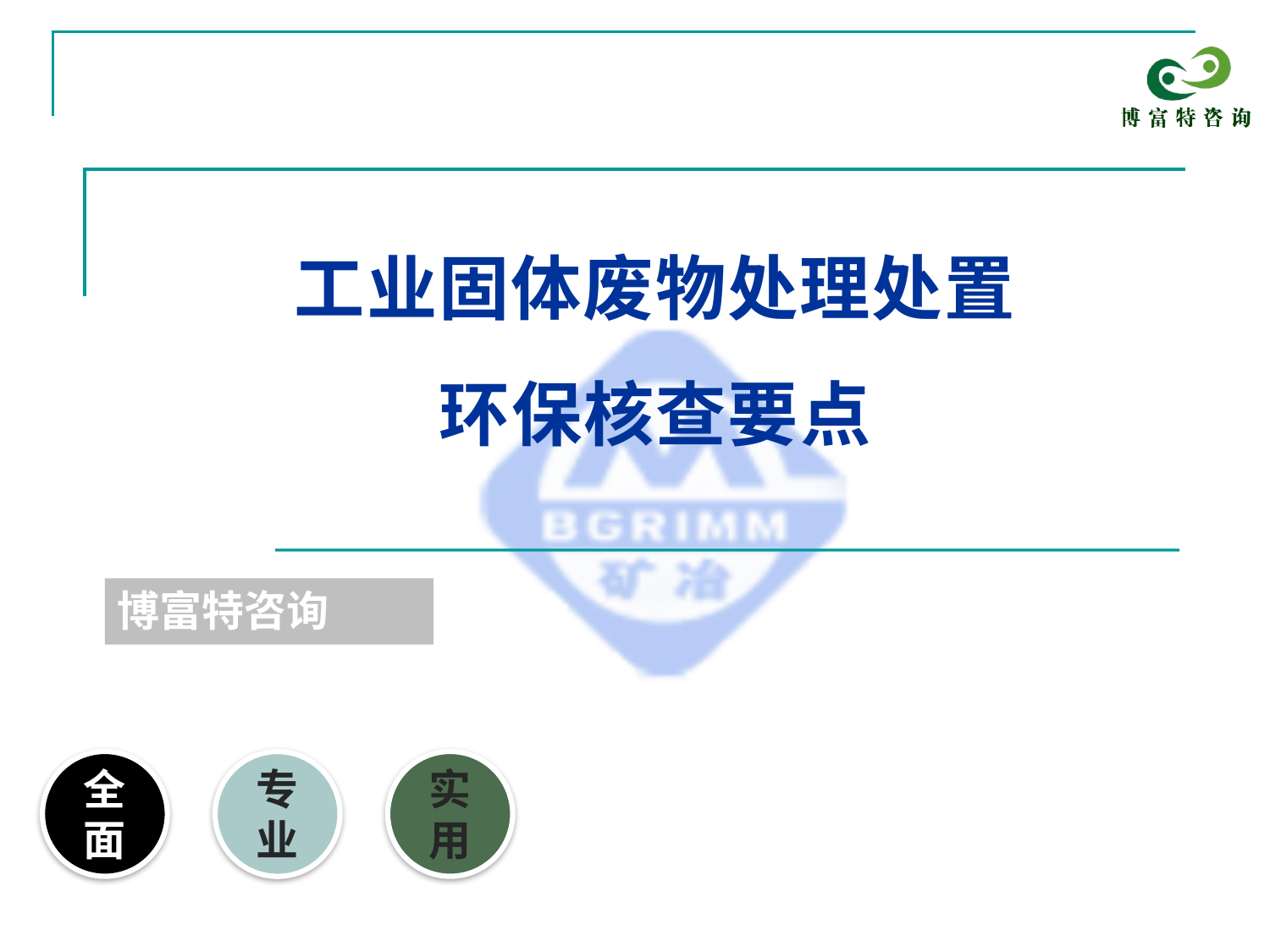

# 工业固体废物处理处置 环保核查要点
博富特咨询
全面
实用
专业